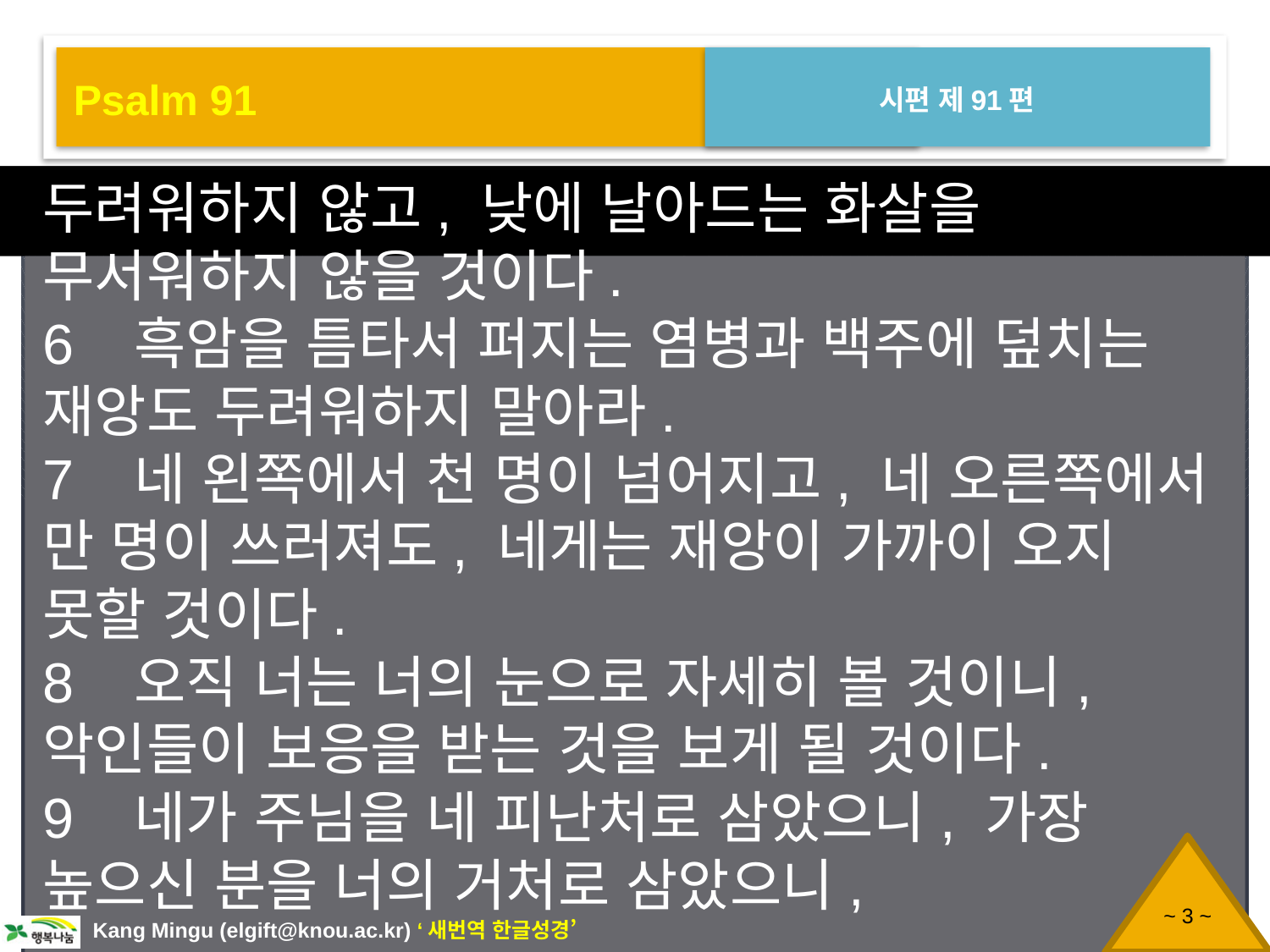

Psalm 91
시편 제91편
두려워하지 않고, 낮에 날아드는 화살을 무서워하지 않을 것이다.
6   흑암을 틈타서 퍼지는 염병과 백주에 덮치는 재앙도 두려워하지 말아라.
7   네 왼쪽에서 천 명이 넘어지고, 네 오른쪽에서 만 명이 쓰러져도, 네게는 재앙이 가까이 오지 못할 것이다.
8   오직 너는 너의 눈으로 자세히 볼 것이니, 악인들이 보응을 받는 것을 보게 될 것이다.
9   네가 주님을 네 피난처로 삼았으니, 가장 높으신 분을 너의 거처로 삼았으니,